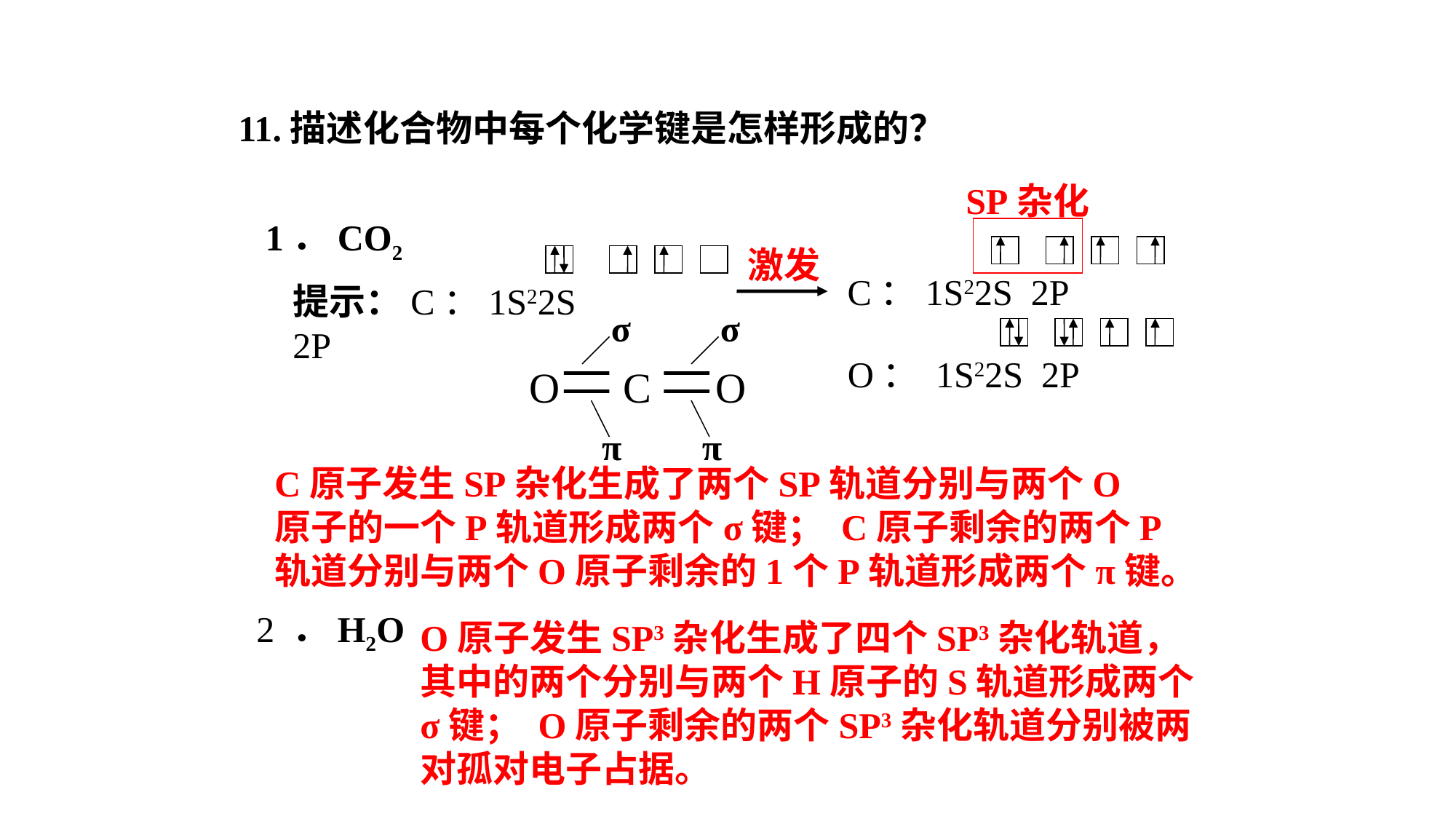

11.描述化合物中每个化学键是怎样形成的？
SP杂化

C：1S22S  2P
1．CO2
激发

提示：C：1S22S  2P
σ

σ

O       C       O

π
π

O： 1S22S  2P
C原子发生SP杂化生成了两个SP轨道分别与两个O原子的一个P轨道形成两个σ键； C原子剩余的两个P轨道分别与两个O原子剩余的1个P轨道形成两个π键。
2 ．H2O
O原子发生SP3杂化生成了四个SP3杂化轨道，其中的两个分别与两个H原子的S轨道形成两个σ键； O原子剩余的两个SP3杂化轨道分别被两对孤对电子占据。